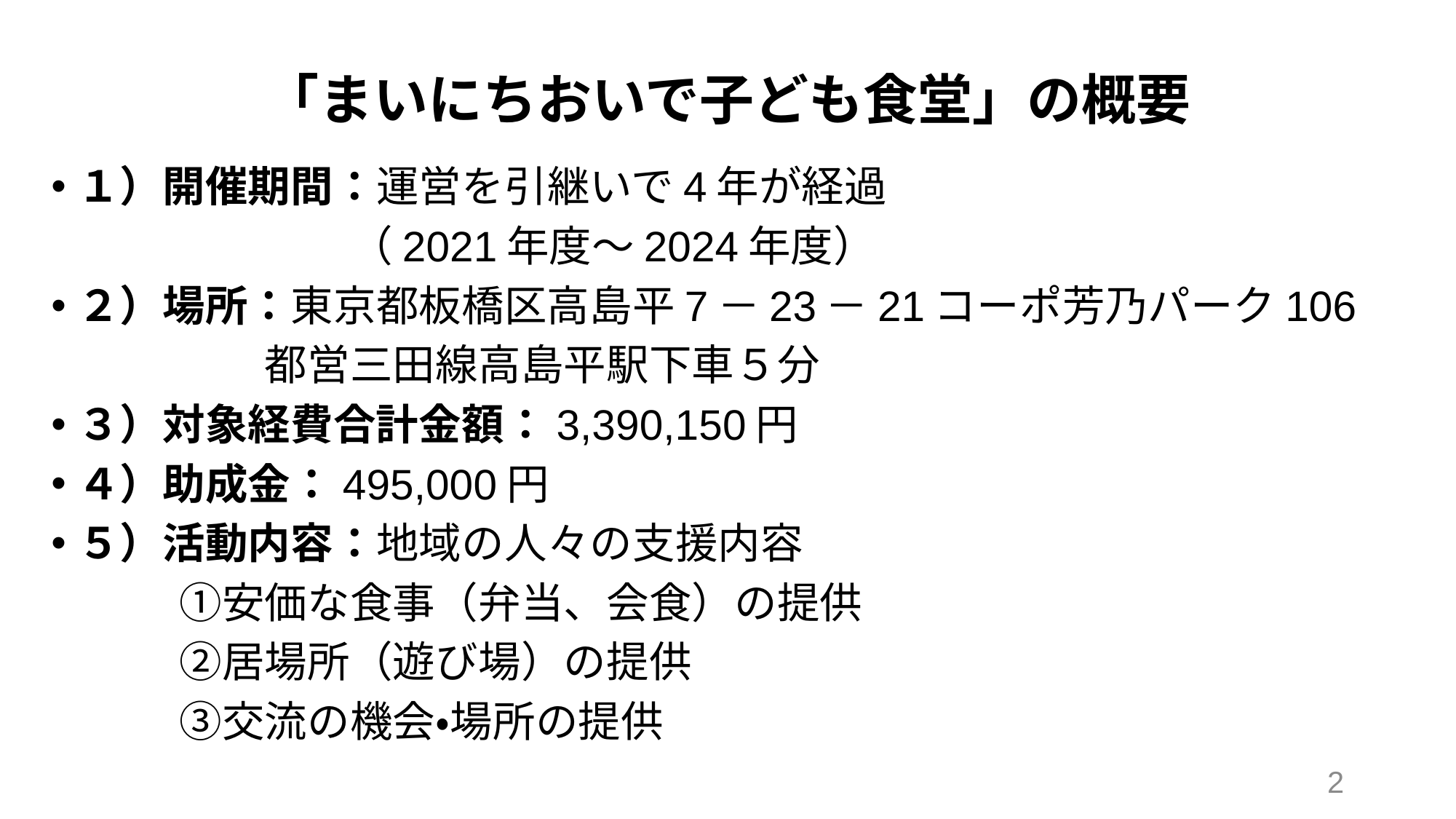

# 「まいにちおいで子ども食堂」の概要
１）開催期間：運営を引継いで4年が経過
　　　　　　　（2021年度～2024年度）
２）場所：東京都板橋区高島平7－23－21コーポ芳乃パーク106
　　　　　都営三田線高島平駅下車５分
３）対象経費合計金額：3,390,150円
４）助成金：495,000円
５）活動内容：地域の人々の支援内容
　　　①安価な食事（弁当、会食）の提供
　　　②居場所（遊び場）の提供
　　　③交流の機会・場所の提供

2